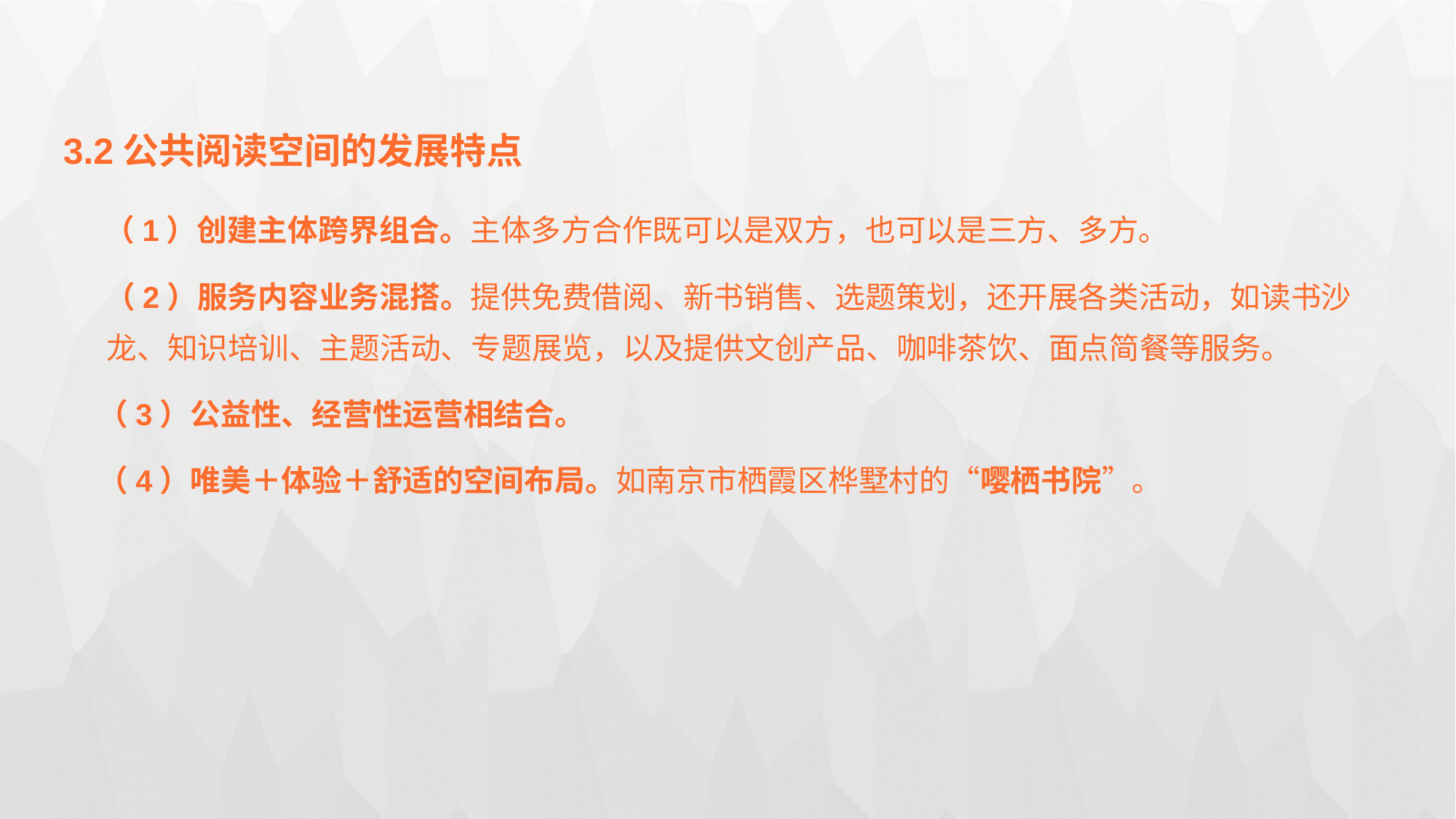

3.2公共阅读空间的发展特点
    （1）创建主体跨界组合。主体多方合作既可以是双方，也可以是三方、多方。
     （2）服务内容业务混搭。提供免费借阅、新书销售、选题策划，还开展各类活动，如读书沙龙、知识培训、主题活动、专题展览，以及提供文创产品、咖啡茶饮、面点简餐等服务。
    （3）公益性、经营性运营相结合。
    （4）唯美＋体验＋舒适的空间布局。如南京市栖霞区桦墅村的“嘤栖书院”。